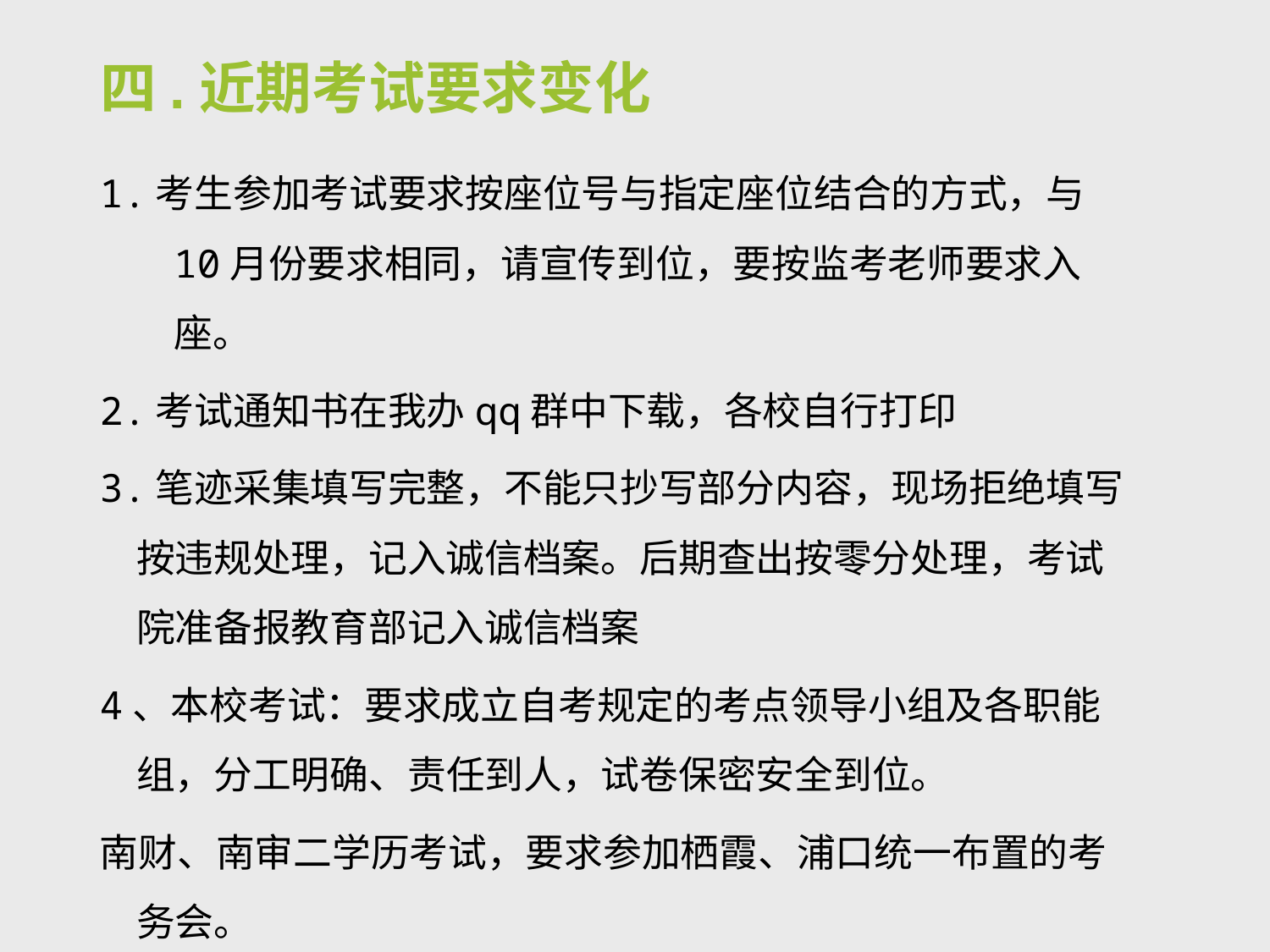

# 四.近期考试要求变化
1.考生参加考试要求按座位号与指定座位结合的方式，与10月份要求相同，请宣传到位，要按监考老师要求入座。
2.考试通知书在我办qq群中下载，各校自行打印
3.笔迹采集填写完整，不能只抄写部分内容，现场拒绝填写按违规处理，记入诚信档案。后期查出按零分处理，考试院准备报教育部记入诚信档案
4、本校考试：要求成立自考规定的考点领导小组及各职能组，分工明确、责任到人，试卷保密安全到位。
南财、南审二学历考试，要求参加栖霞、浦口统一布置的考务会。